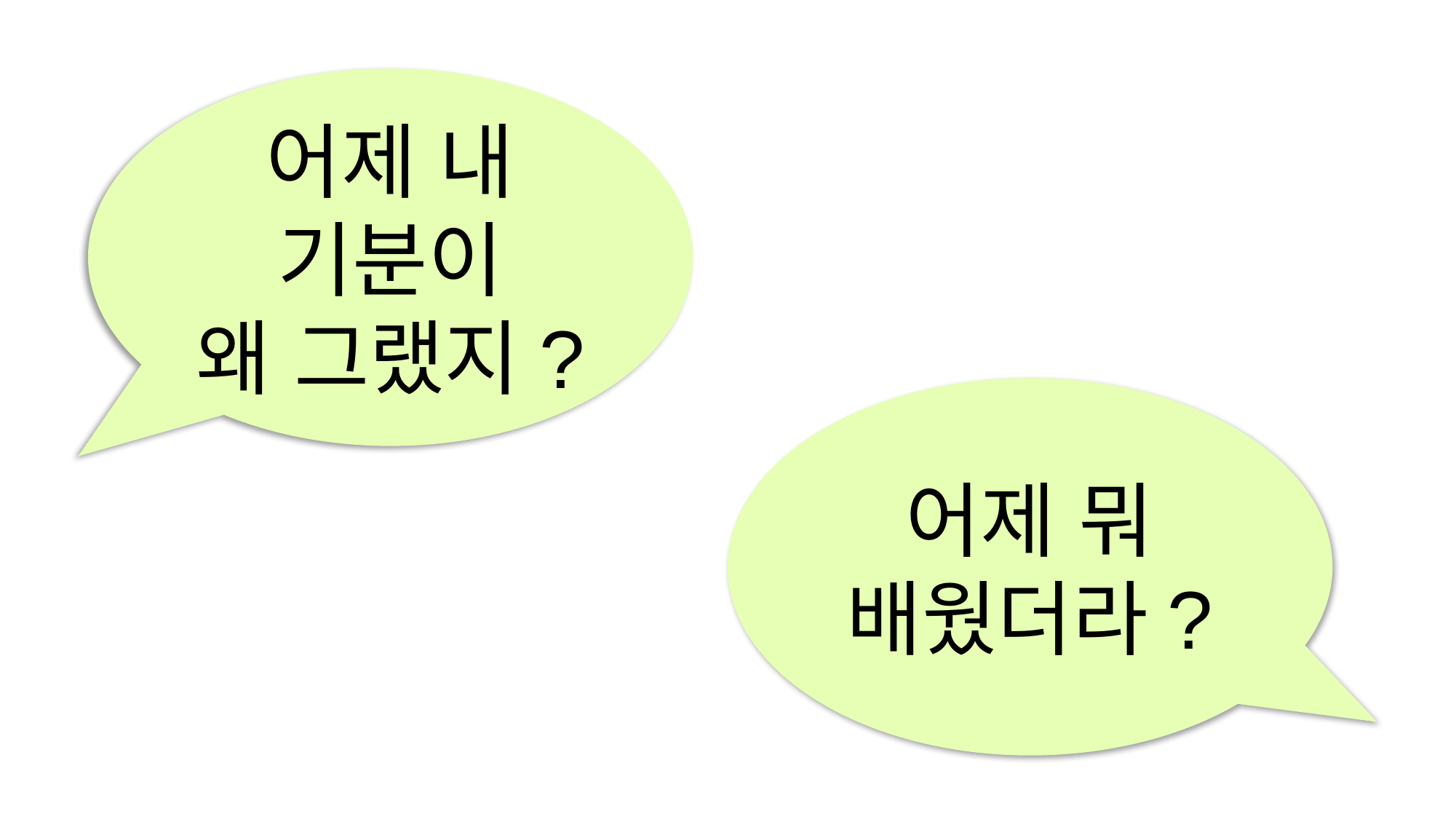

어제 내 기분이
왜 그랬지?
어제 뭐 배웠더라?